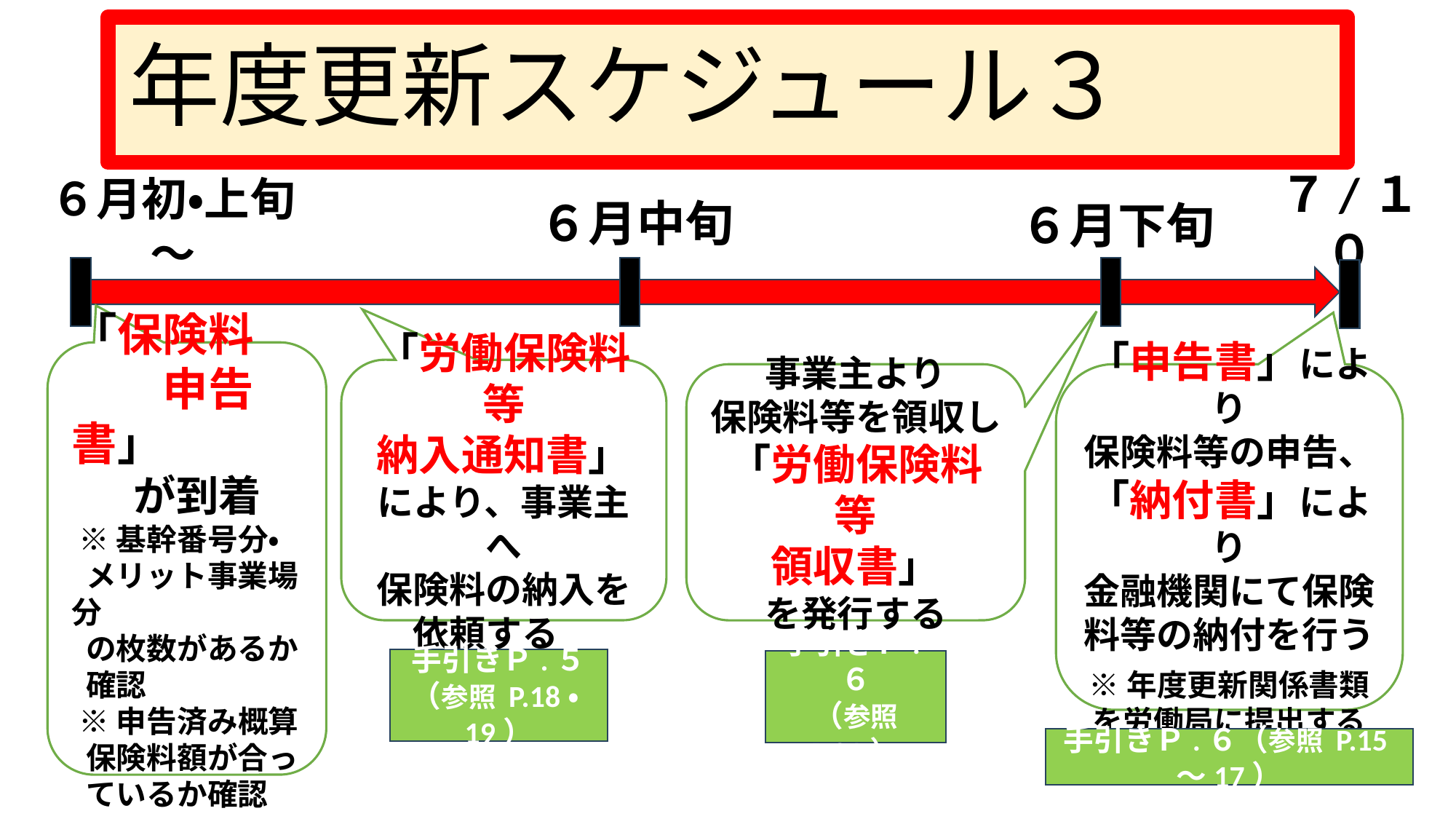

# 年度更新スケジュール３
６月初・上旬～
６月中旬
７/１０
６月下旬

「保険料
　　申告書」
 　が到着
 ※基幹番号分・
 メリット事業場分
 の枚数があるか
 確認
 ※申告済み概算
 保険料額が合っ
 ているか確認
「労働保険料等
納入通知書」
により、事業主へ
保険料の納入を
依頼する
事業主より
保険料等を領収し
「労働保険料等
領収書」
を発行する
「申告書」により
保険料等の申告、「納付書」により
金融機関にて保険料等の納付を行う

※年度更新関係書類を労働局に提出する
手引きＰ.５
（参照 P.18・19）
手引きＰ.６
（参照 P.21）
手引きＰ.６（参照 P.15～17）